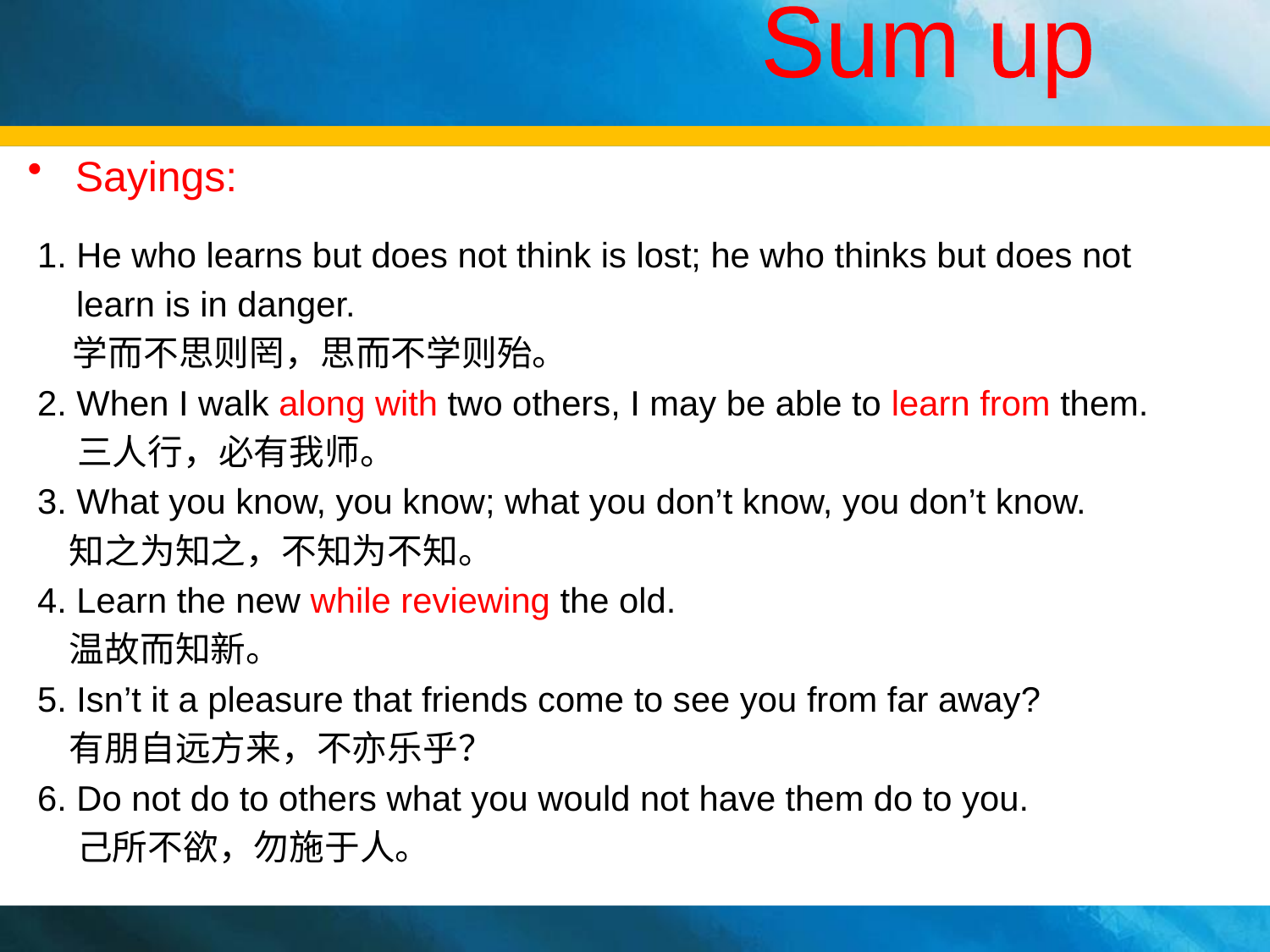

Sum up
Sayings:
1. He who learns but does not think is lost; he who thinks but does not
    learn is in danger.
　学而不思则罔，思而不学则殆。
2. When I walk along with two others, I may be able to learn from them.
    三人行，必有我师。
3. What you know, you know; what you don’t know, you don’t know.
   知之为知之，不知为不知。
4. Learn the new while reviewing the old.
   温故而知新。
5. Isn’t it a pleasure that friends come to see you from far away?
   有朋自远方来，不亦乐乎？
6. Do not do to others what you would not have them do to you.
    己所不欲，勿施于人。